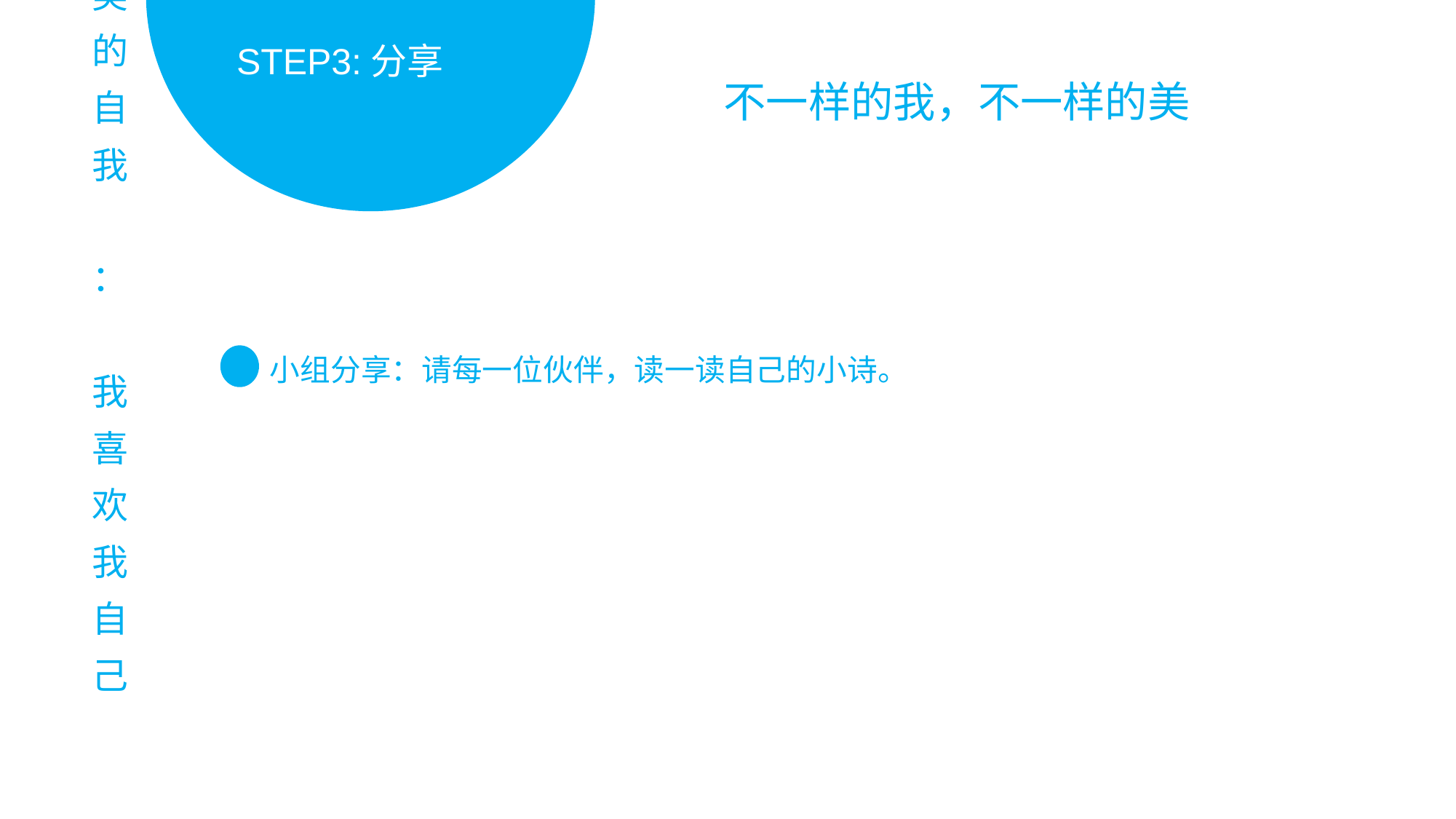

不一样的我，不一样的美
STEP3:分享

美的自我
：
我喜欢我自己

小组分享：请每一位伙伴，读一读自己的小诗。